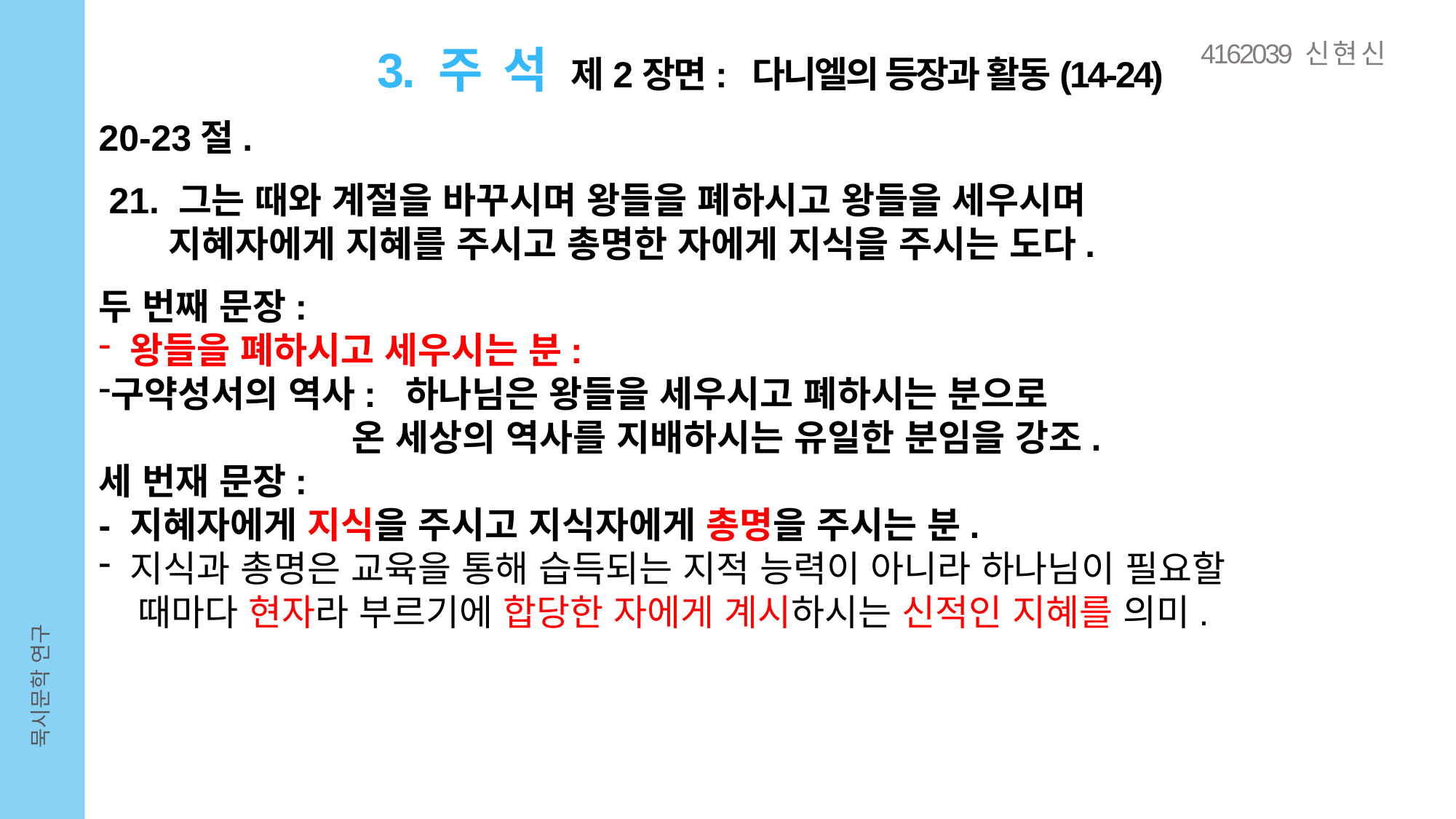

4162039 신 현 신
3. 주  석  제2장면:  다니엘의 등장과 활동(14-24)
20-23절.

 21. 그는 때와 계절을 바꾸시며 왕들을 폐하시고 왕들을 세우시며
      지혜자에게 지혜를 주시고 총명한 자에게 지식을 주시는 도다.

두 번째 문장:
 왕들을 폐하시고 세우시는 분:
구약성서의 역사:  하나님은 왕들을 세우시고 폐하시는 분으로
                        온 세상의 역사를 지배하시는 유일한 분임을 강조.
세 번재 문장:
- 지혜자에게 지식을 주시고 지식자에게 총명을 주시는 분.
 지식과 총명은 교육을 통해 습득되는 지적 능력이 아니라 하나님이 필요할
   때마다 현자라 부르기에 합당한 자에게 계시하시는 신적인 지혜를 의미.

묵시문학 연구